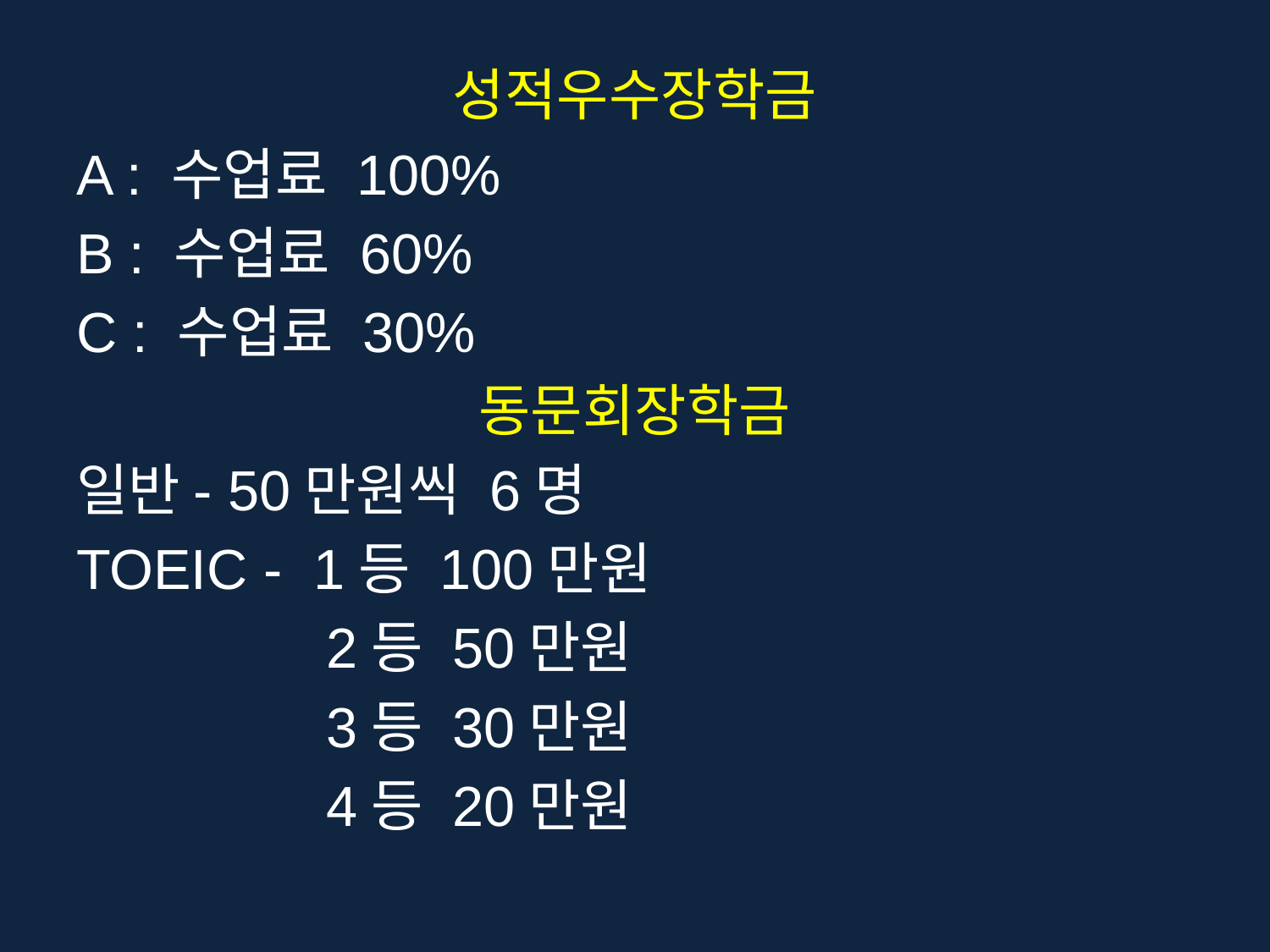

성적우수장학금
A : 수업료 100%
B : 수업료 60%
C : 수업료 30%
동문회장학금
일반- 50만원씩 6명
TOEIC -  1등 100만원
2등 50만원
3등 30만원
4등 20만원